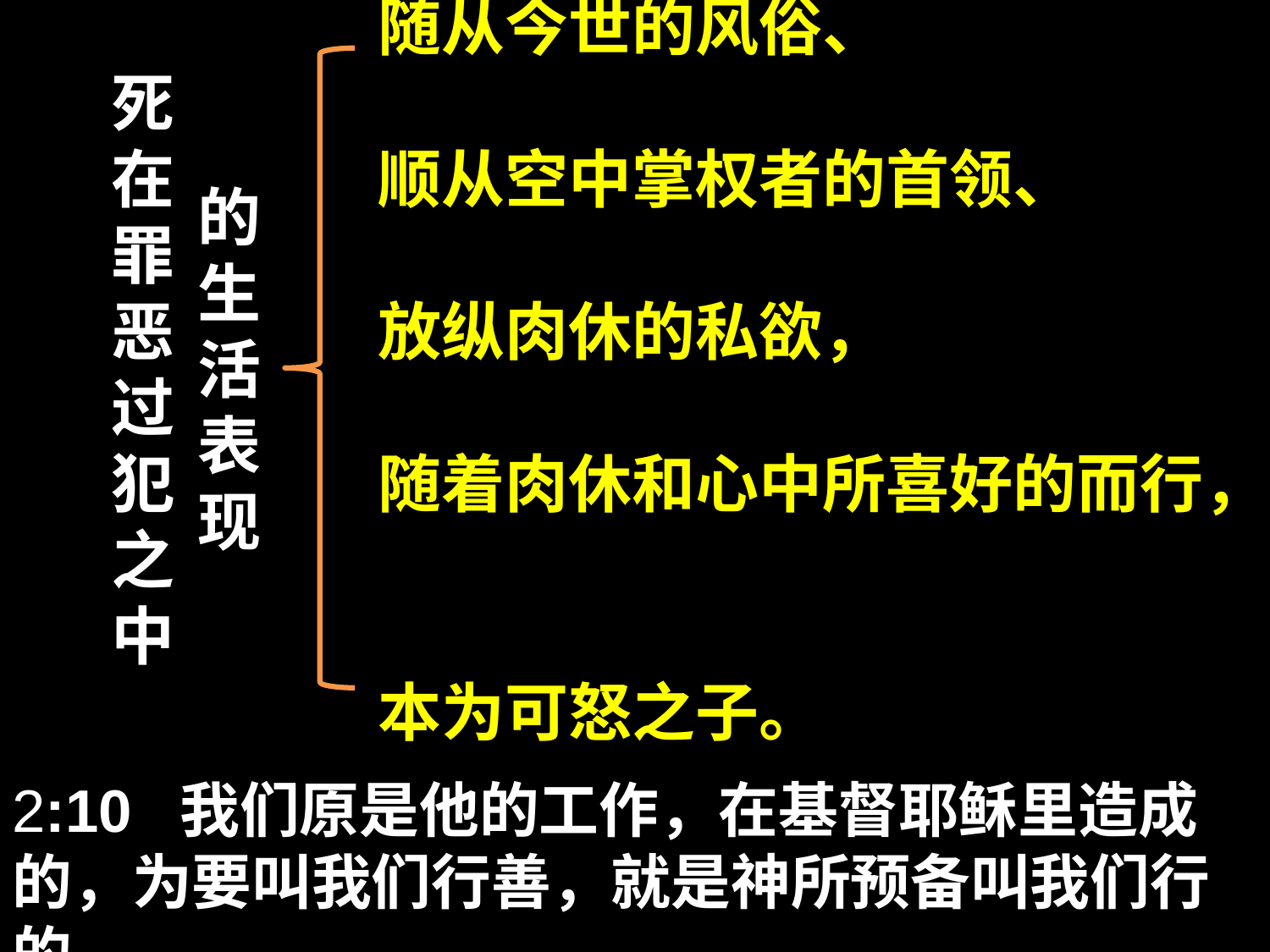

随从今世的风俗、
顺从空中掌权者的首领、
放纵肉休的私欲，
随着肉休和心中所喜好的而行，
本为可怒之子。

死在罪恶过犯之中
的生活表现
2:10  我们原是他的工作，在基督耶稣里造成的，为要叫我们行善，就是神所预备叫我们行的。